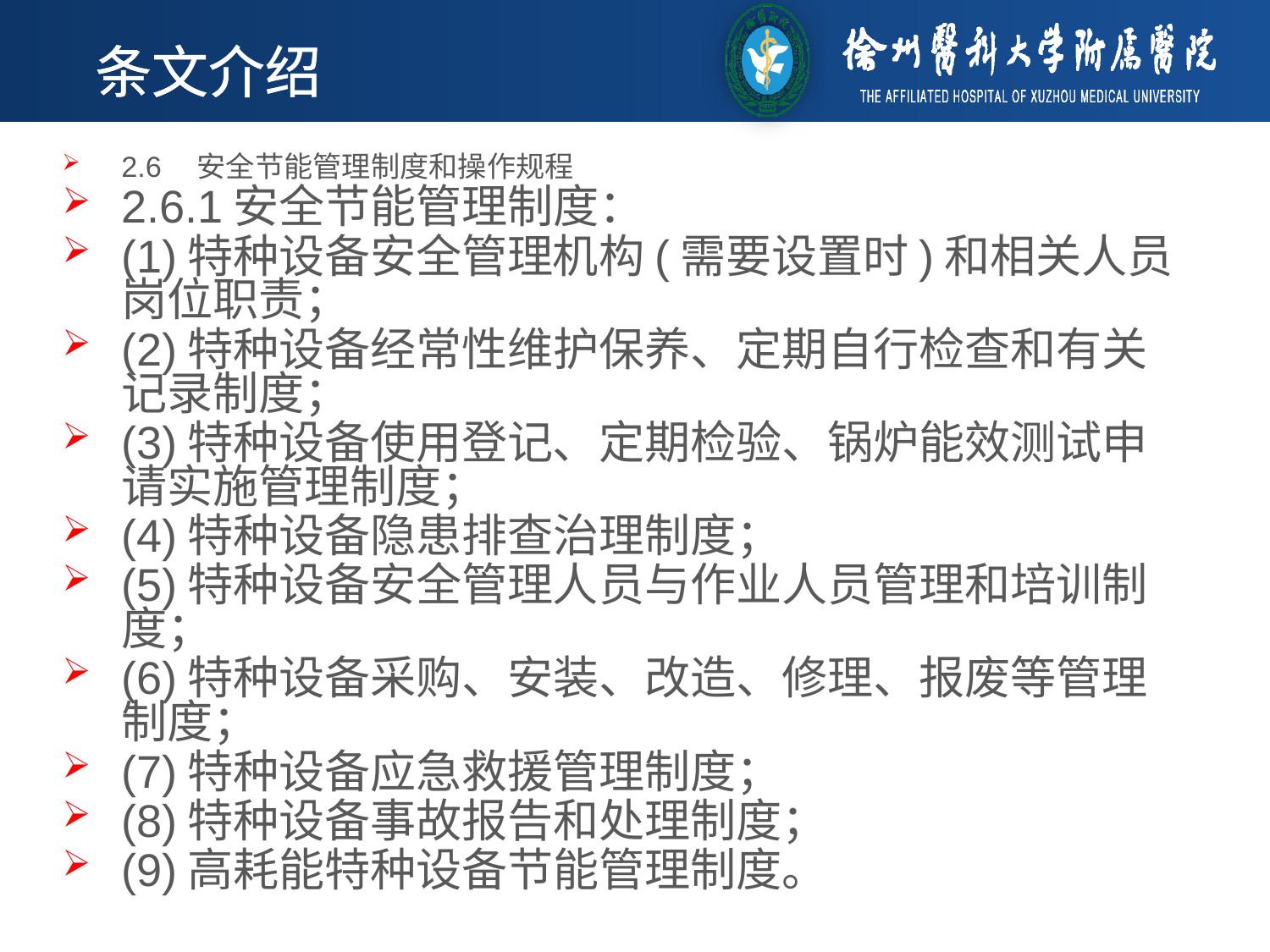

条文介绍

2.6　安全节能管理制度和操作规程
2.6.1安全节能管理制度：
(1)特种设备安全管理机构(需要设置时)和相关人员岗位职责；
(2)特种设备经常性维护保养、定期自行检查和有关记录制度；
(3)特种设备使用登记、定期检验、锅炉能效测试申请实施管理制度；
(4)特种设备隐患排查治理制度；
(5)特种设备安全管理人员与作业人员管理和培训制度；
(6)特种设备采购、安装、改造、修理、报废等管理制度；
(7)特种设备应急救援管理制度；
(8)特种设备事故报告和处理制度；
(9)高耗能特种设备节能管理制度。